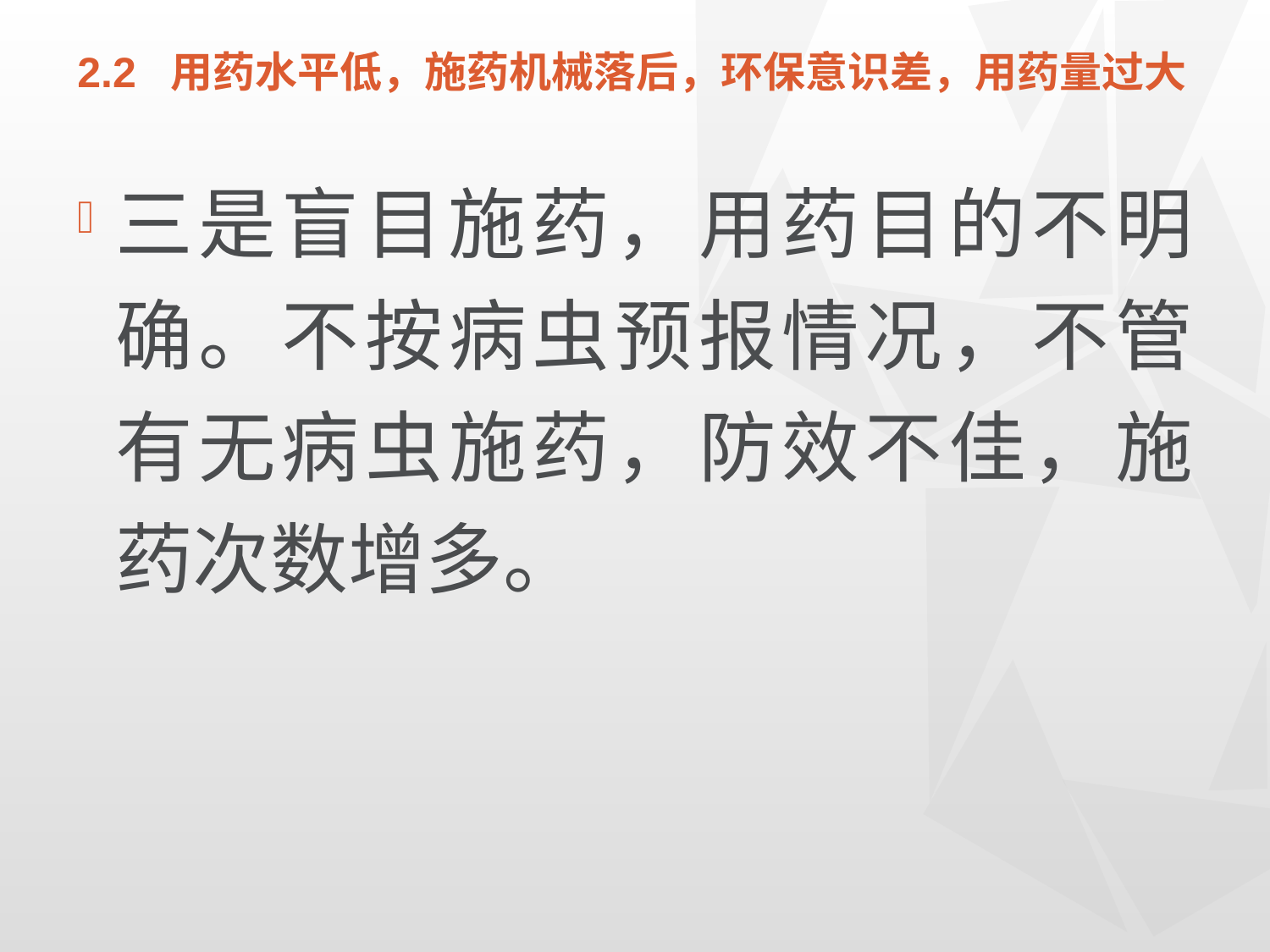

# 2.2  用药水平低，施药机械落后，环保意识差，用药量过大
三是盲目施药，用药目的不明确。不按病虫预报情况，不管有无病虫施药，防效不佳，施药次数增多。